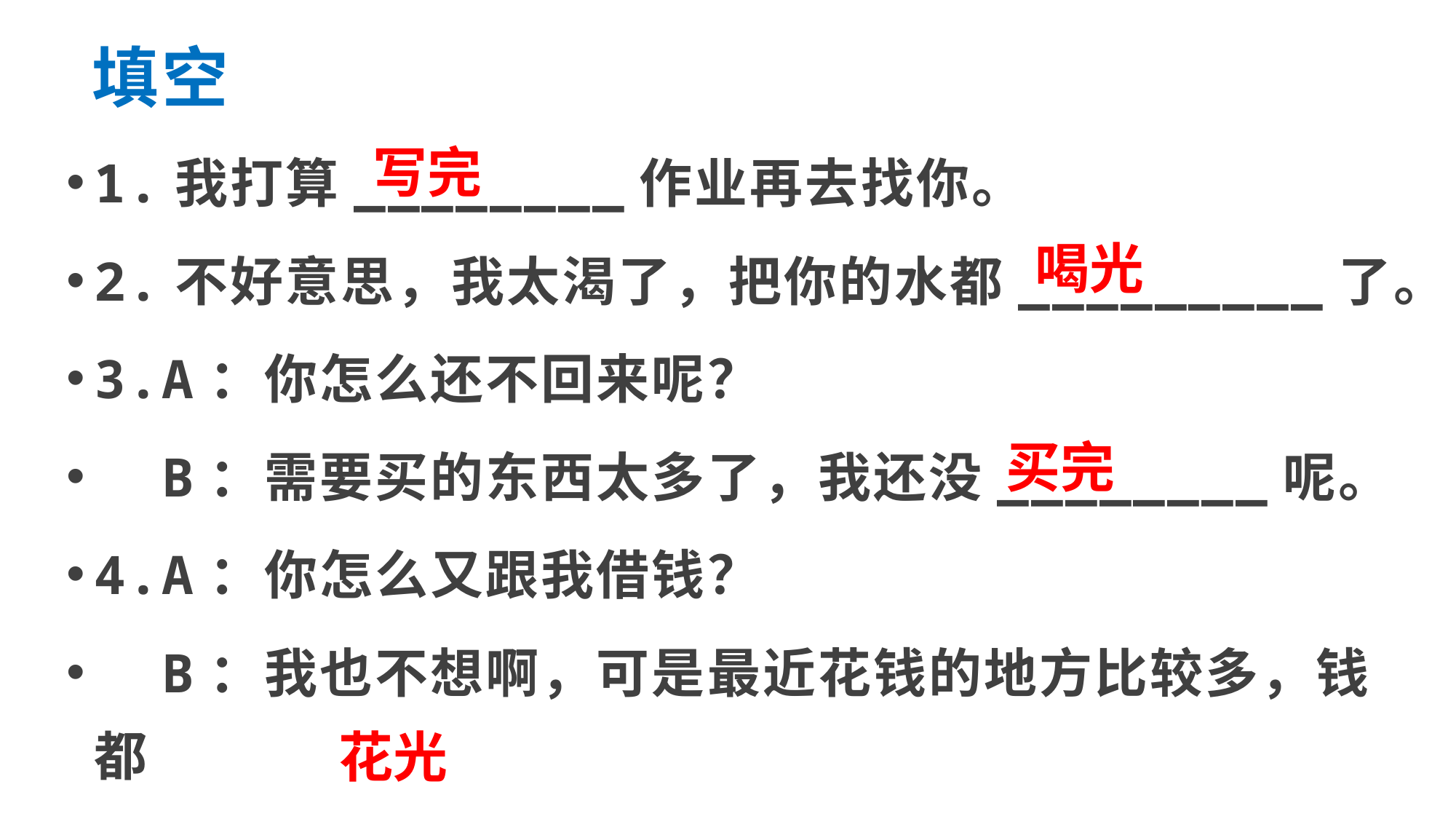

# 填空
1.我打算________作业再去找你。
2.不好意思，我太渴了，把你的水都_________了。
3.A：你怎么还不回来呢？
  B：需要买的东西太多了，我还没________呢。
4.A：你怎么又跟我借钱？
  B：我也不想啊，可是最近花钱的地方比较多，钱都
       ________了。
写完
喝光
买完
花光